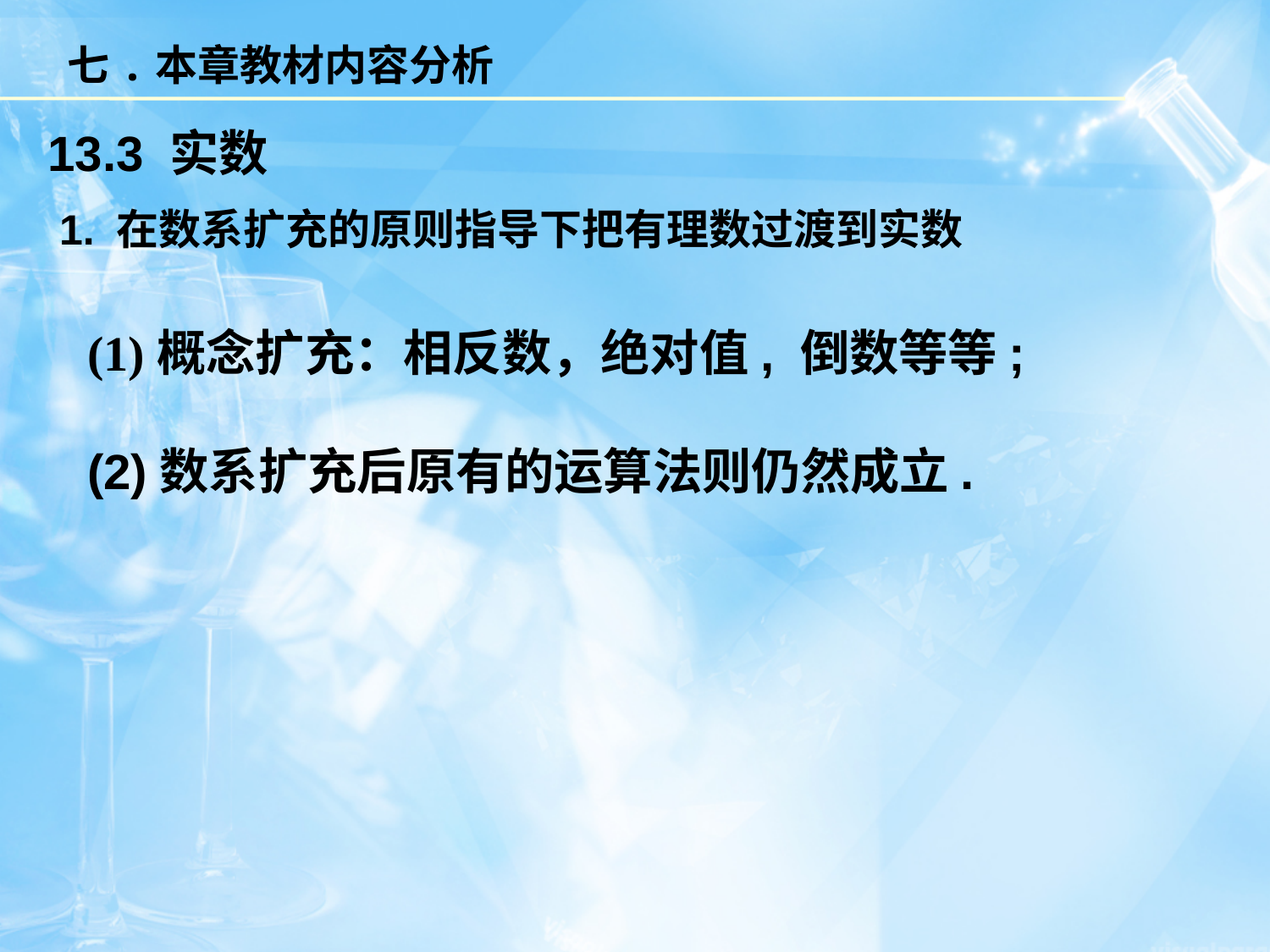

七.本章教材内容分析
13.3 实数
 1. 在数系扩充的原则指导下把有理数过渡到实数
(1)概念扩充：相反数，绝对值, 倒数等等;

(2)数系扩充后原有的运算法则仍然成立.